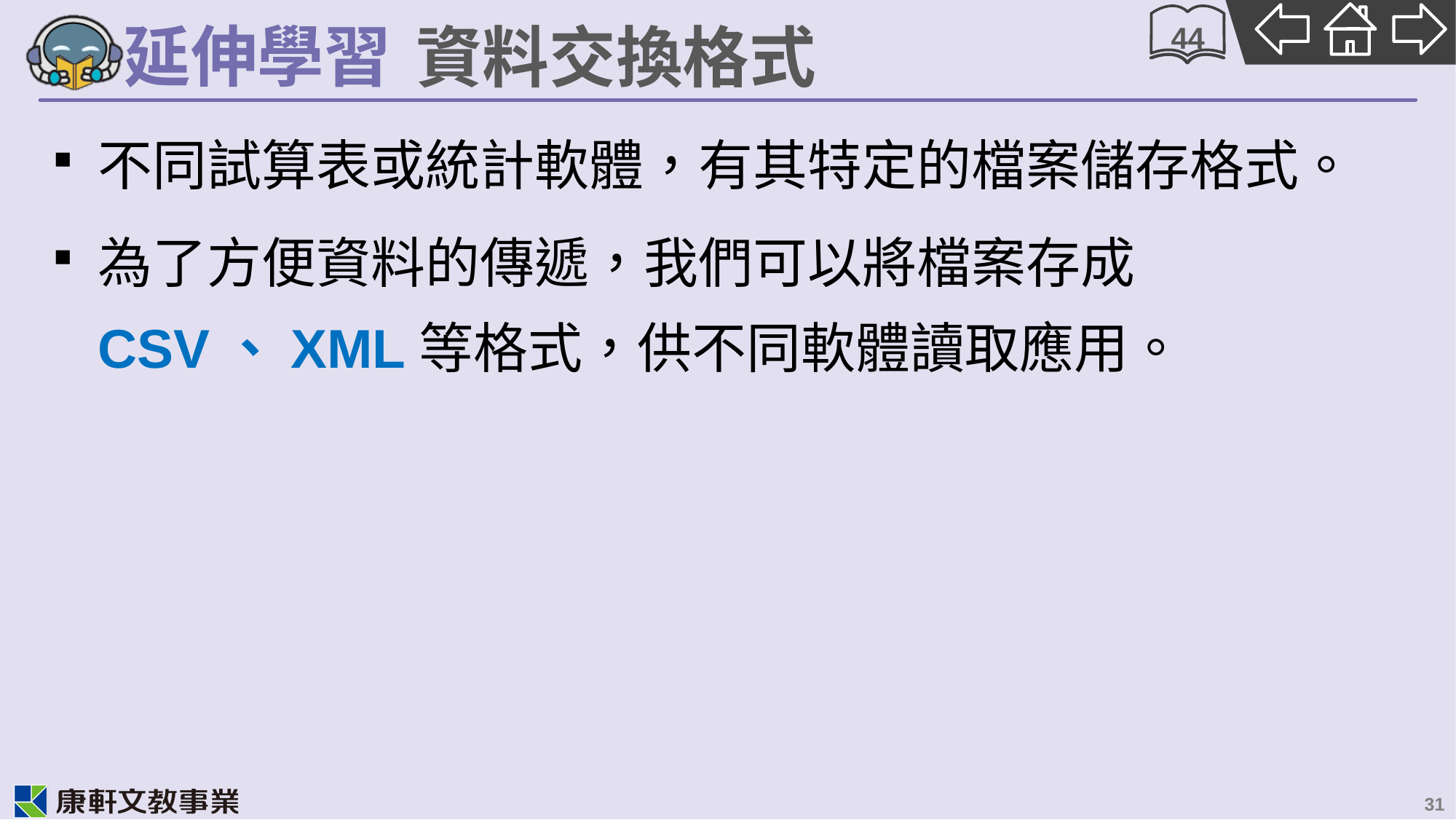

44
# 資料交換格式
不同試算表或統計軟體，有其特定的檔案儲存格式。
為了方便資料的傳遞，我們可以將檔案存成CSV、XML等格式，供不同軟體讀取應用。
31